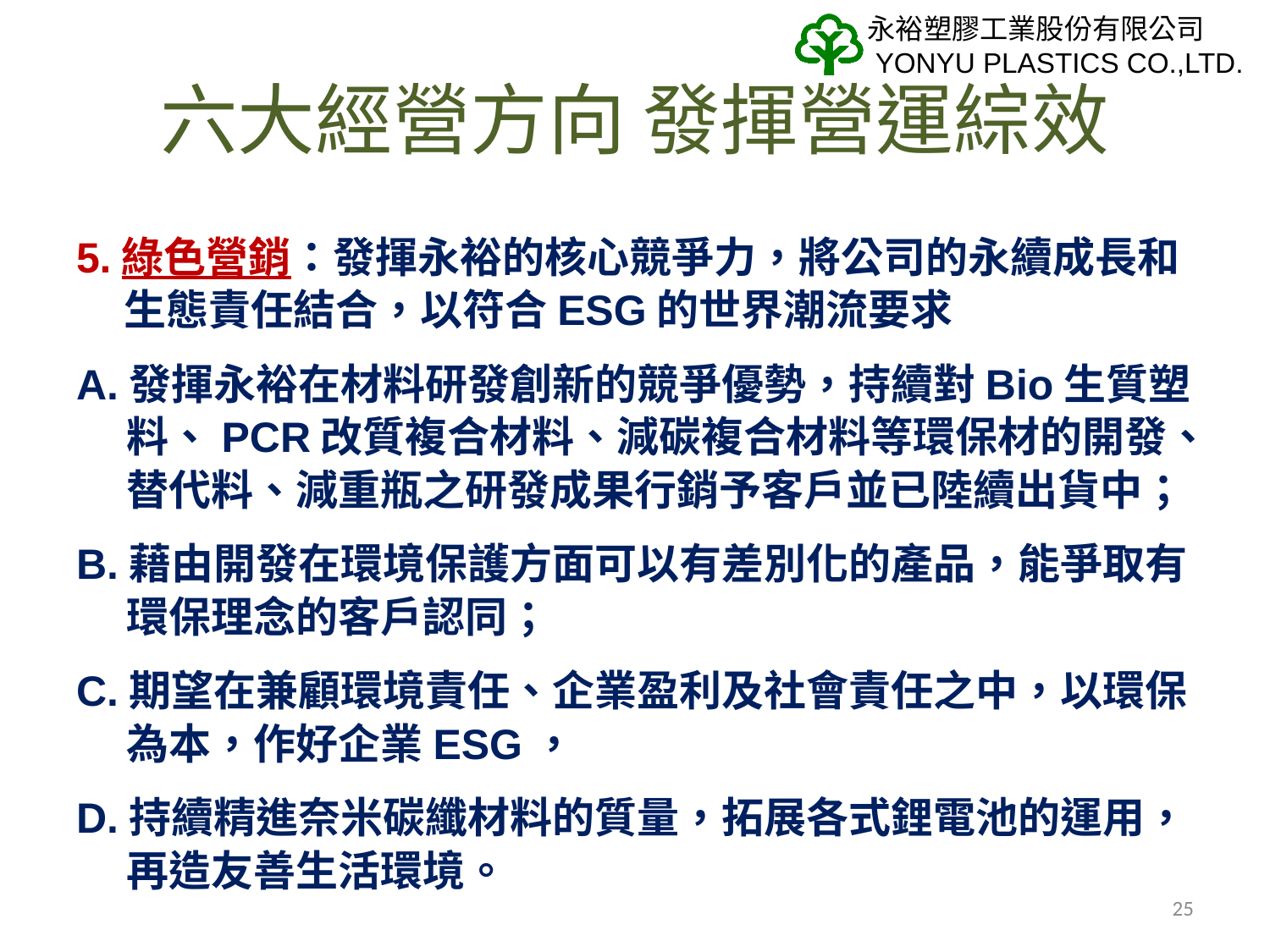

# 六大經營方向 發揮營運綜效
5.綠色營銷：發揮永裕的核心競爭力，將公司的永續成長和生態責任結合，以符合ESG的世界潮流要求
A.發揮永裕在材料研發創新的競爭優勢，持續對Bio生質塑料、PCR改質複合材料、減碳複合材料等環保材的開發、替代料、減重瓶之研發成果行銷予客戶並已陸續出貨中；
B.藉由開發在環境保護方面可以有差別化的產品，能爭取有環保理念的客戶認同；
C.期望在兼顧環境責任、企業盈利及社會責任之中，以環保為本，作好企業ESG，
D.持續精進奈米碳纖材料的質量，拓展各式鋰電池的運用，再造友善生活環境。
25